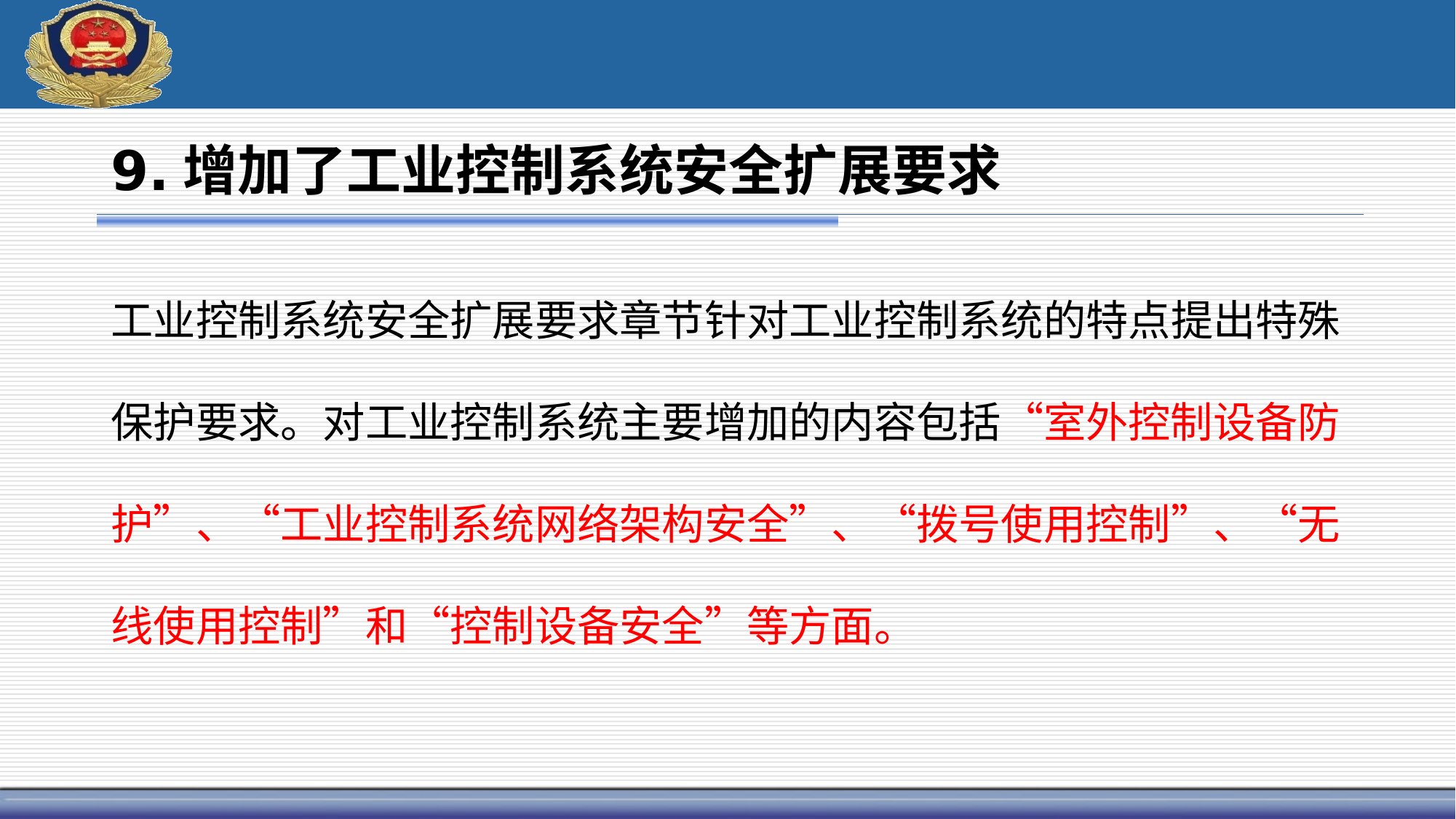

9.增加了工业控制系统安全扩展要求
工业控制系统安全扩展要求章节针对工业控制系统的特点提出特殊保护要求。对工业控制系统主要增加的内容包括“室外控制设备防护”、“工业控制系统网络架构安全”、“拨号使用控制”、“无线使用控制”和“控制设备安全”等方面。

27